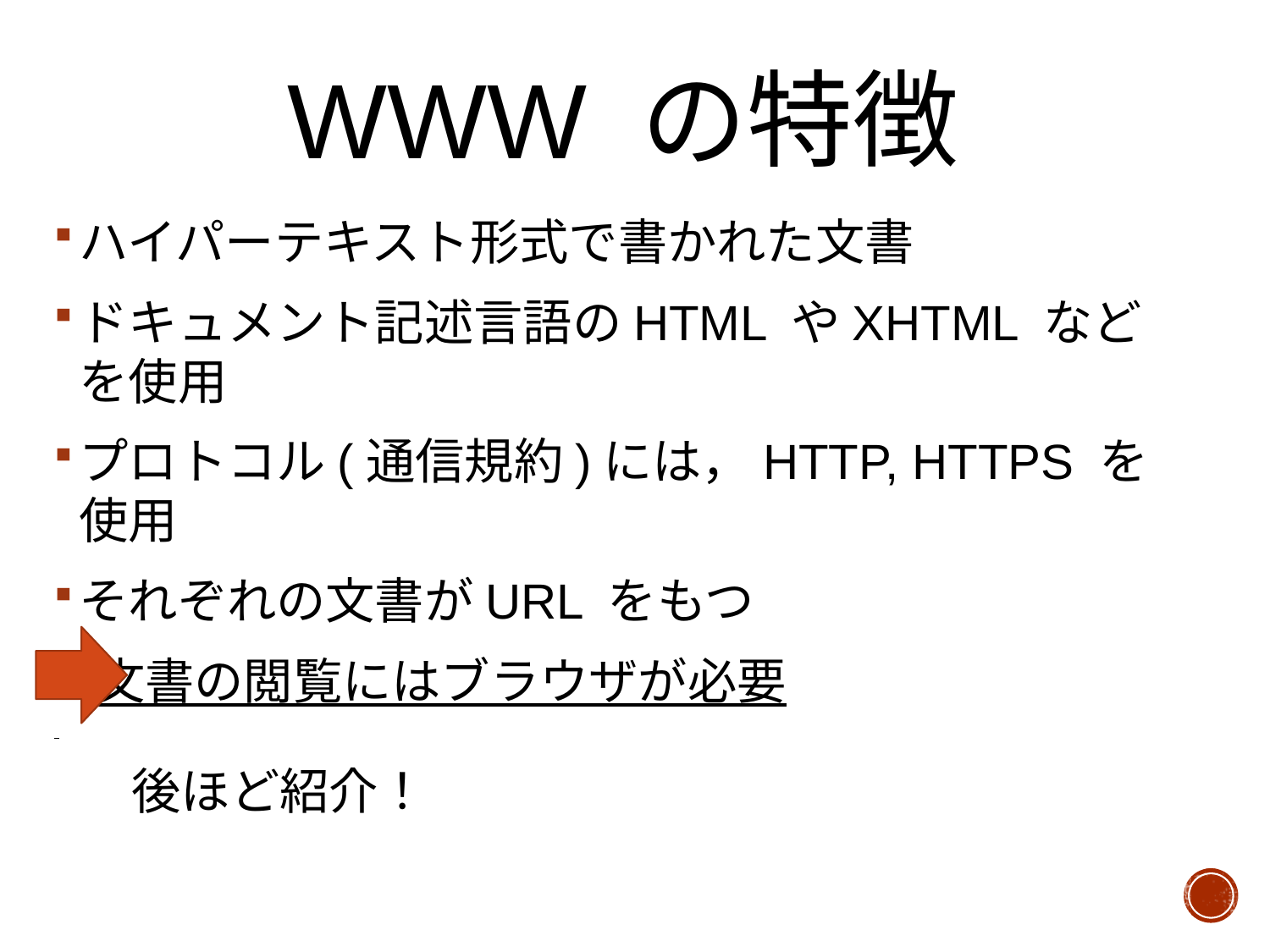

# WWW の特徴
ハイパーテキスト形式で書かれた文書
ドキュメント記述言語のHTML やXHTML などを使用
プロトコル(通信規約)には，HTTP, HTTPS を使用
それぞれの文書がURL をもつ
文書の閲覧にはブラウザが必要

      後ほど紹介！